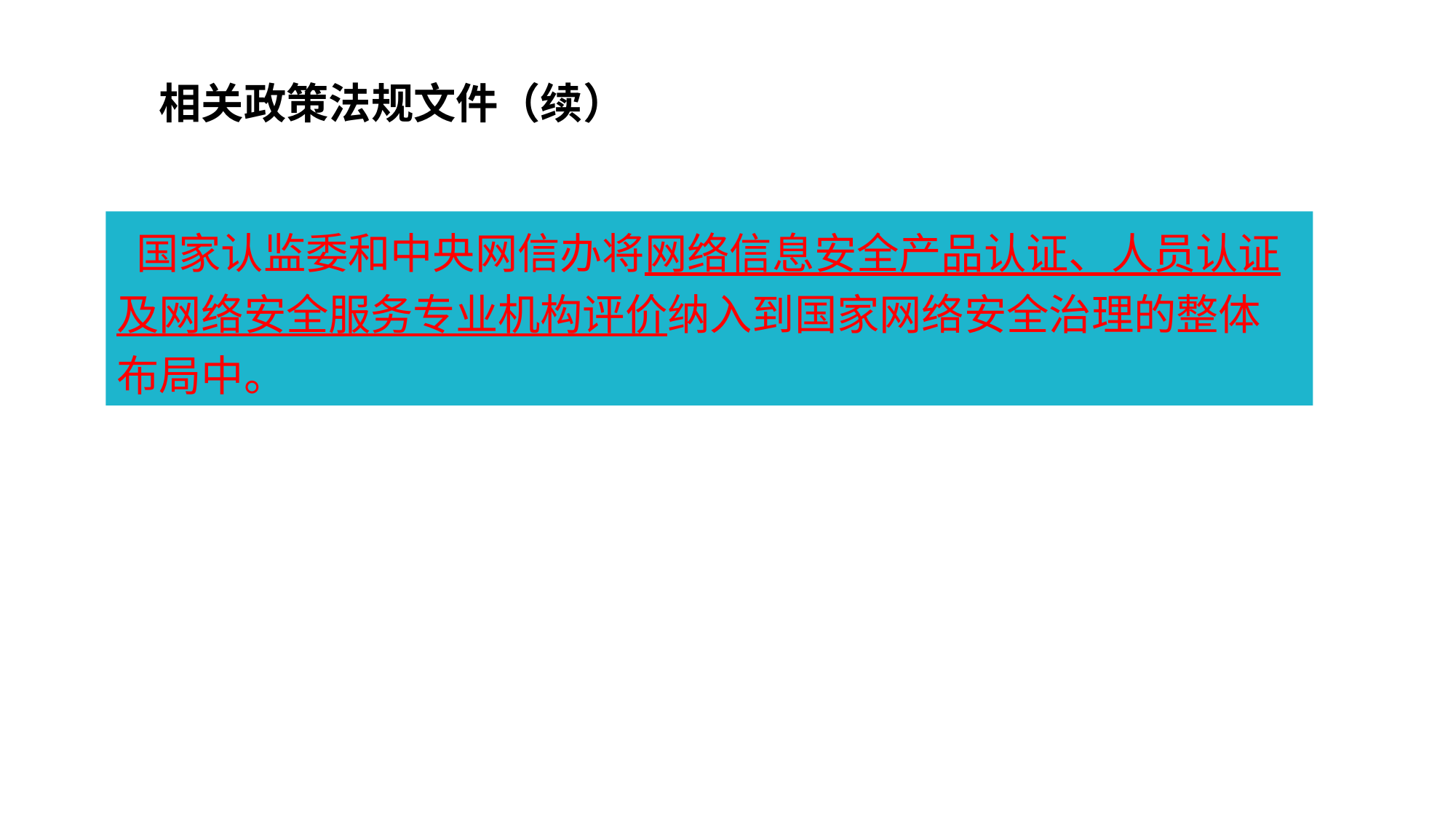

相关政策法规文件（续）

 国家认监委和中央网信办将网络信息安全产品认证、人员认证及网络安全服务专业机构评价纳入到国家网络安全治理的整体布局中。